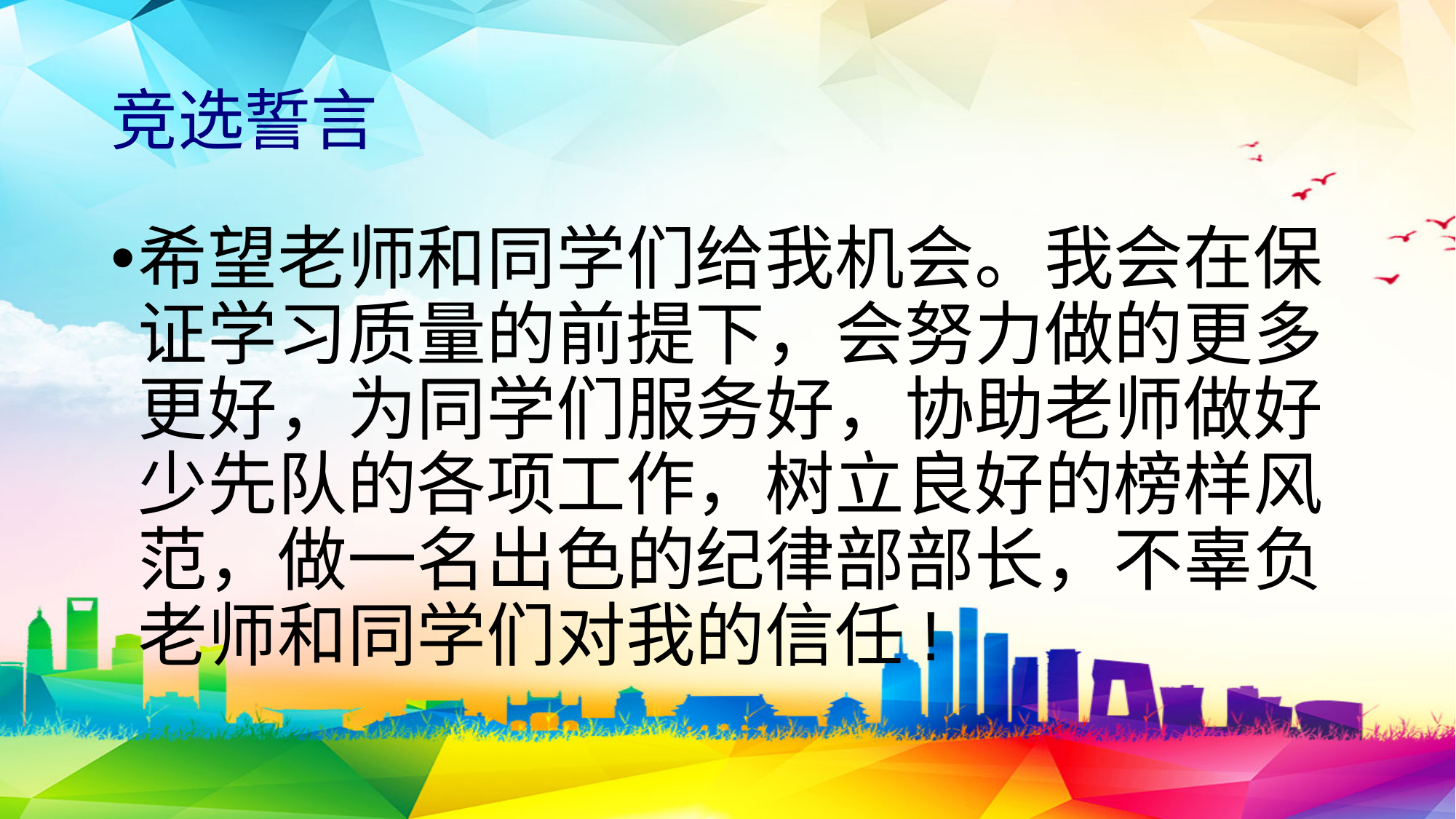

# 竞选誓言
希望老师和同学们给我机会。我会在保证学习质量的前提下，会努力做的更多更好，为同学们服务好，协助老师做好少先队的各项工作，树立良好的榜样风范，做一名出色的纪律部部长，不辜负老师和同学们对我的信任!